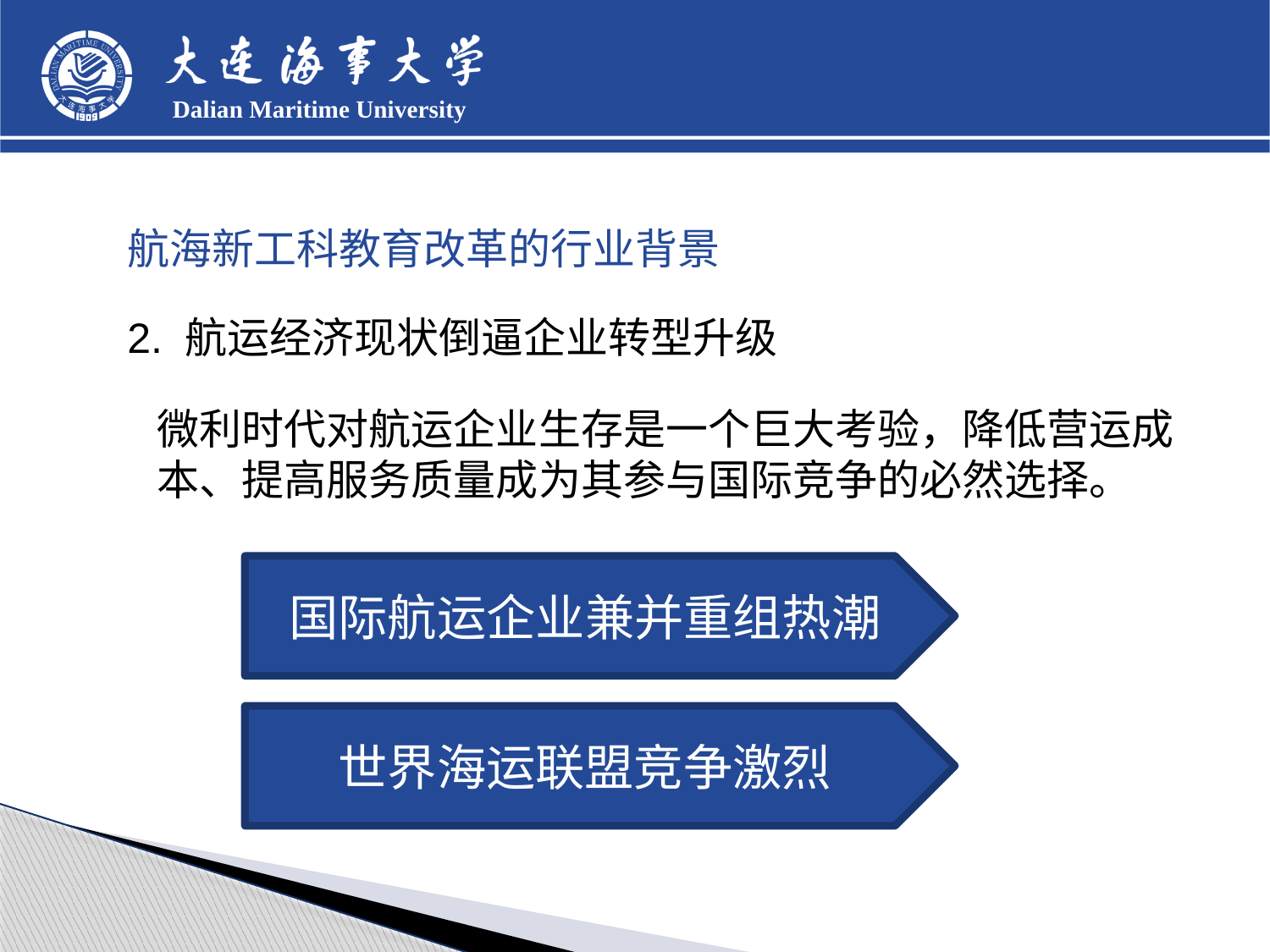

航海新工科教育改革的行业背景

2. 航运经济现状倒逼企业转型升级
微利时代对航运企业生存是一个巨大考验，降低营运成本、提高服务质量成为其参与国际竞争的必然选择。
国际航运企业兼并重组热潮
世界海运联盟竞争激烈